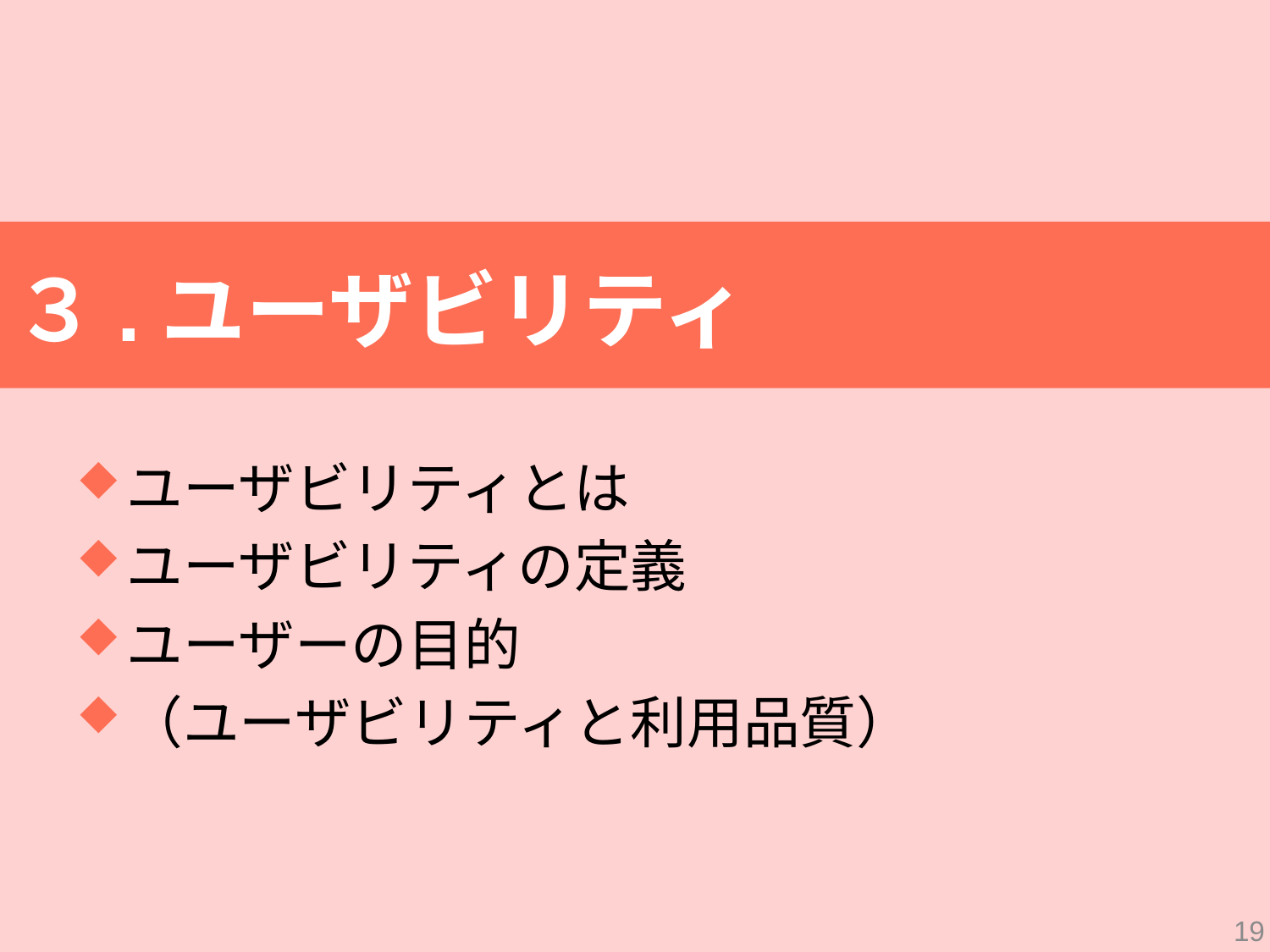

# ３.ユーザビリティ
ユーザビリティとは
ユーザビリティの定義
ユーザーの目的
（ユーザビリティと利用品質）
19